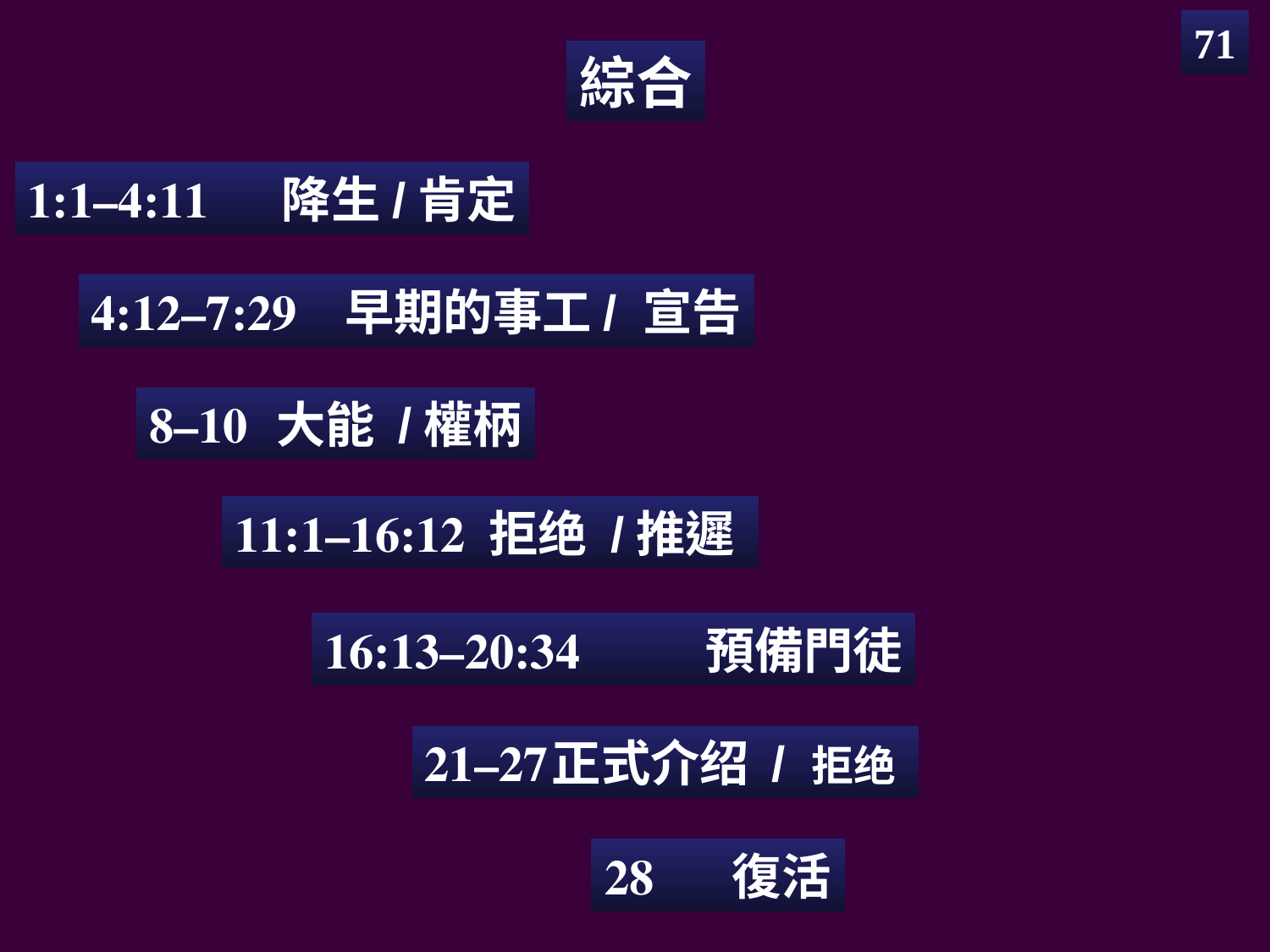

71
綜合
1:1–4:11	降生/肯定
4:12–7:29	早期的事工/ 宣告
8–10	大能 /權柄
11:1–16:12	拒绝 /推遲
16:13–20:34	預備門徒
21–27	正式介绍 / 拒绝
28	復活